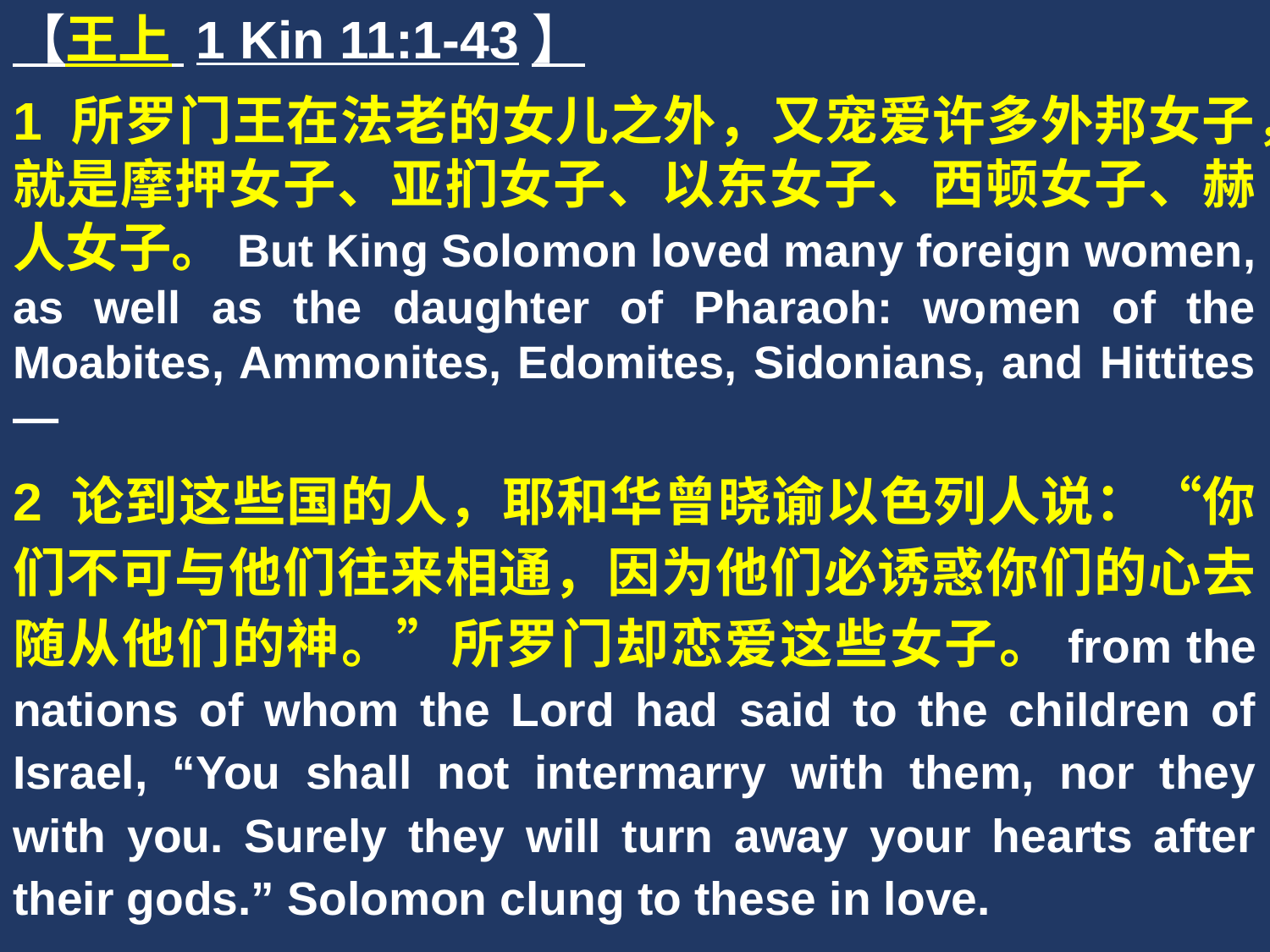

【王上 1 Kin 11:1-43】
1 所罗门王在法老的女儿之外，又宠爱许多外邦女子，就是摩押女子、亚扪女子、以东女子、西顿女子、赫人女子。But King Solomon loved many foreign women, as well as the daughter of Pharaoh: women of the Moabites, Ammonites, Edomites, Sidonians, and Hittites—
2 论到这些国的人，耶和华曾晓谕以色列人说：“你们不可与他们往来相通，因为他们必诱惑你们的心去随从他们的神。”所罗门却恋爱这些女子。from the nations of whom the Lord had said to the children of Israel, “You shall not intermarry with them, nor they with you. Surely they will turn away your hearts after their gods.” Solomon clung to these in love.